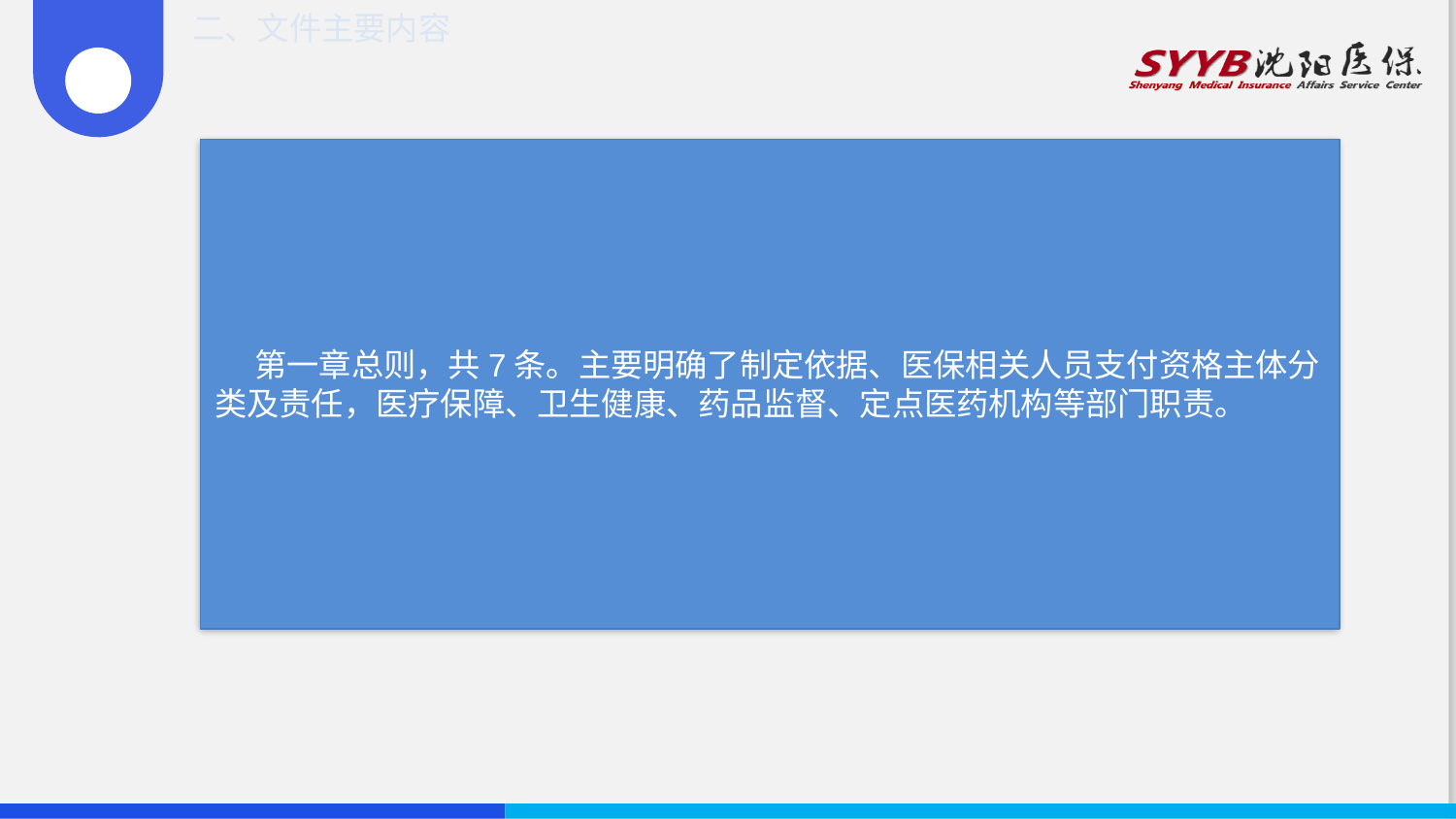

二、文件主要内容
 第一章总则，共7条。主要明确了制定依据、医保相关人员支付资格主体分类及责任，医疗保障、卫生健康、药品监督、定点医药机构等部门职责。